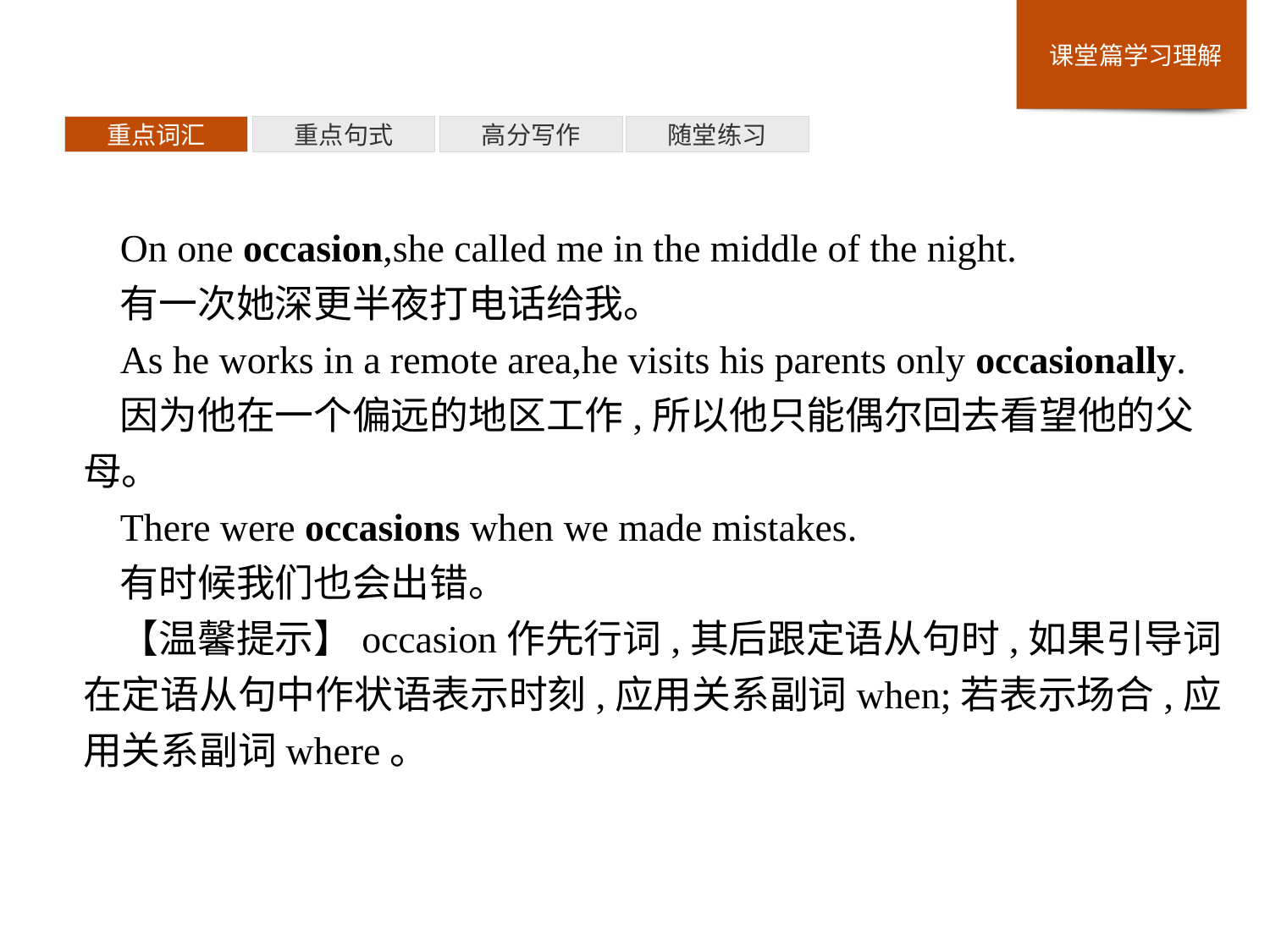

重点词汇
重点句式
高分写作
随堂练习
On one occasion,she called me in the middle of the night.
有一次她深更半夜打电话给我。
As he works in a remote area,he visits his parents only occasionally.
因为他在一个偏远的地区工作,所以他只能偶尔回去看望他的父母。
There were occasions when we made mistakes.
有时候我们也会出错。
【温馨提示】occasion作先行词,其后跟定语从句时,如果引导词在定语从句中作状语表示时刻,应用关系副词when;若表示场合,应用关系副词where。